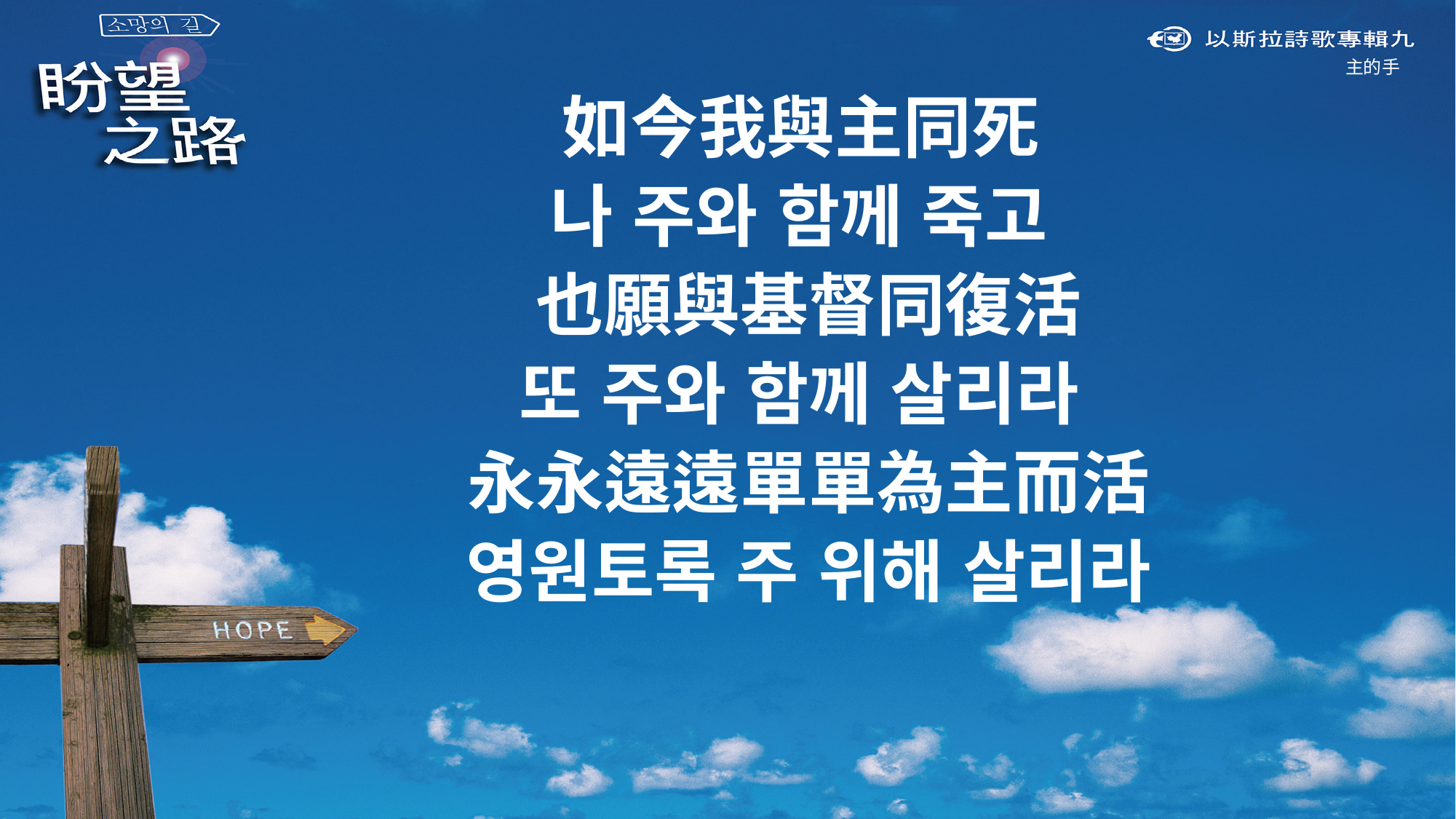

主的手
如今我與主同死
나 주와 함께 죽고
也願與基督同復活
또 주와 함께 살리라
永永遠遠單單為主而活
영원토록 주 위해 살리라